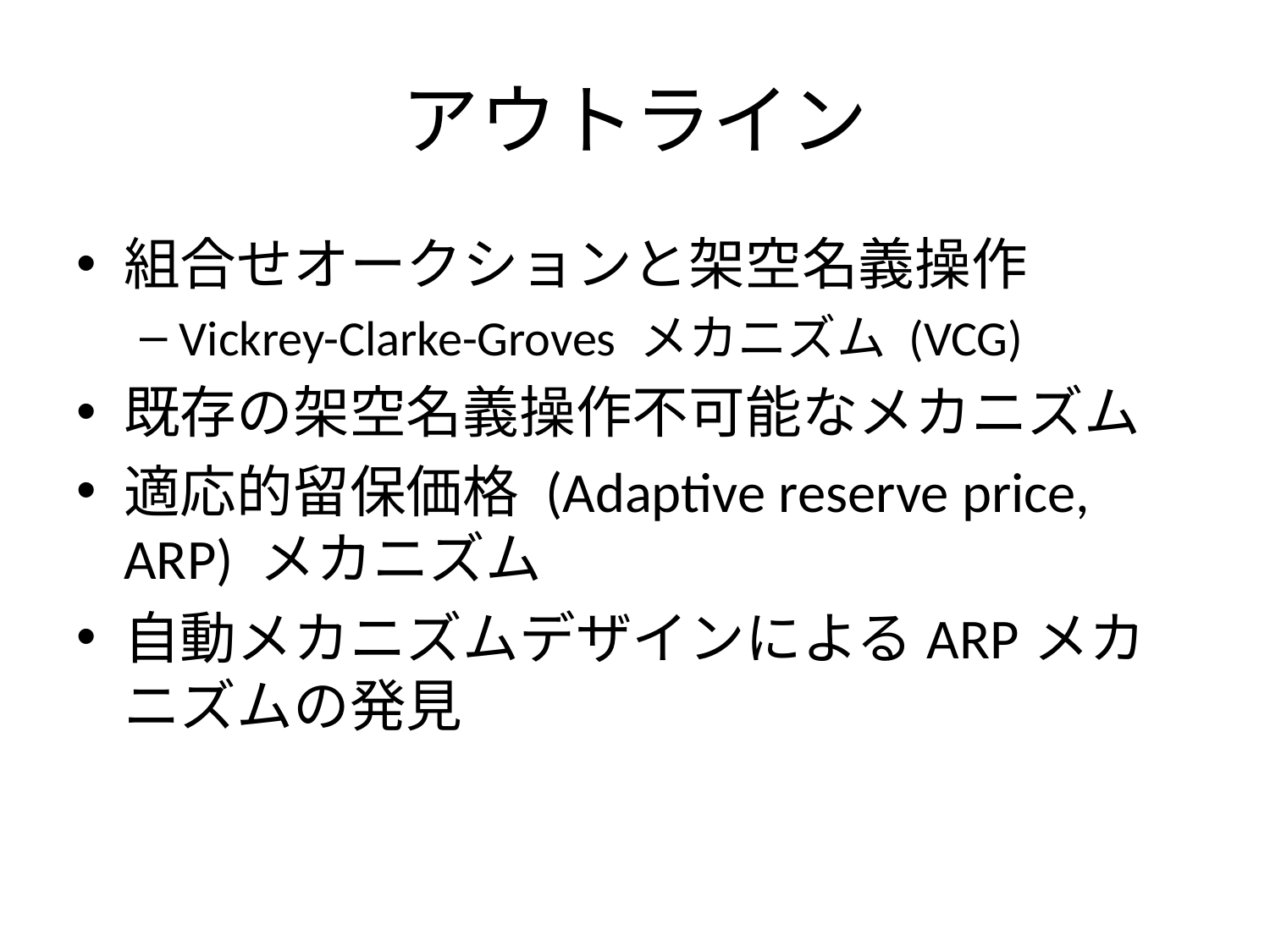

# アウトライン
組合せオークションと架空名義操作
Vickrey-Clarke-Groves メカニズム (VCG)
既存の架空名義操作不可能なメカニズム
適応的留保価格 (Adaptive reserve price, ARP) メカニズム
自動メカニズムデザインによるARPメカニズムの発見